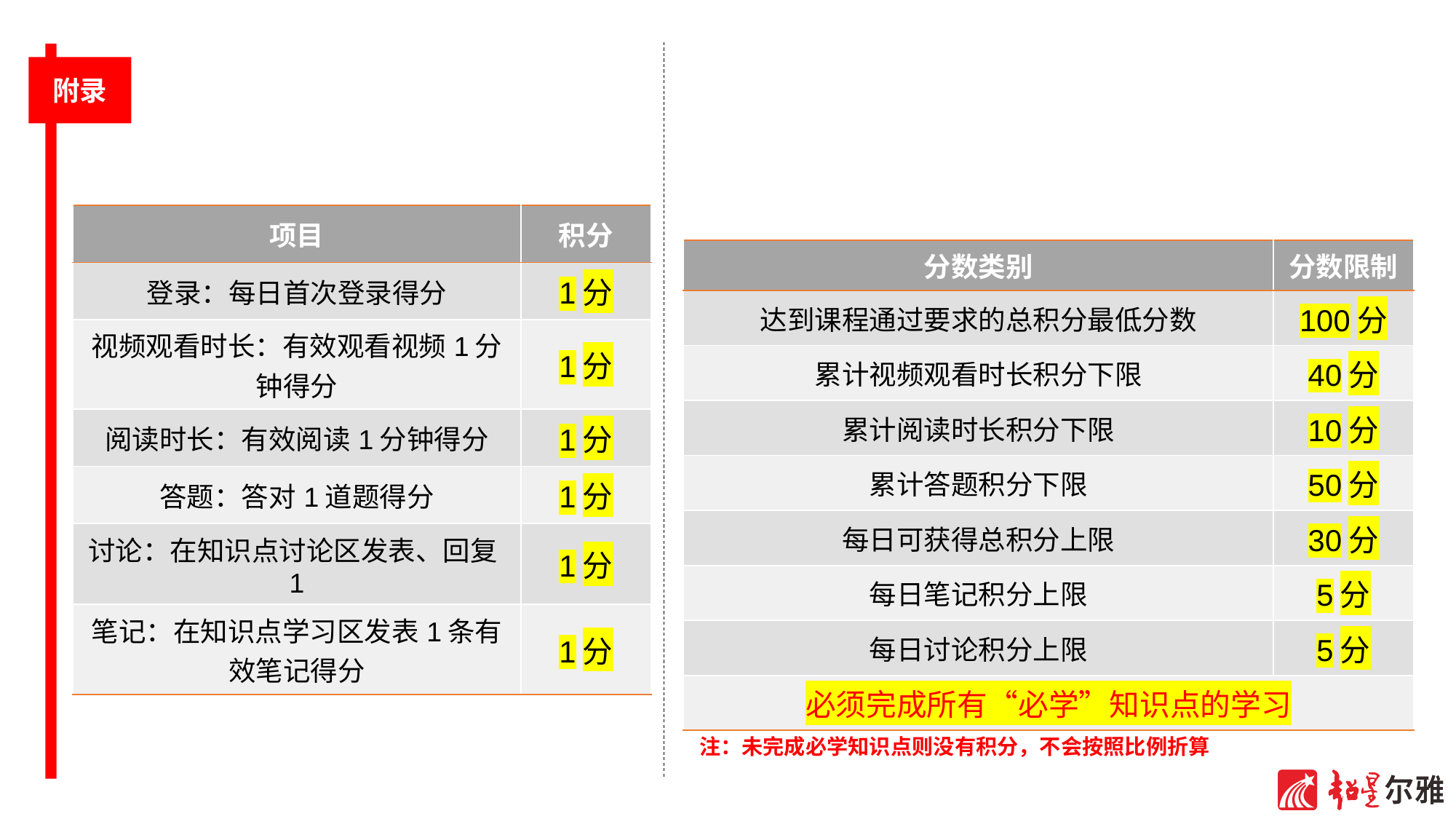

附录
| 项目 | 积分 |
| --- | --- |
| 登录：每日首次登录得分 | 1分 |
| 视频观看时长：有效观看视频1分钟得分 | 1分 |
| 阅读时长：有效阅读1分钟得分 | 1分 |
| 答题：答对1道题得分 | 1分 |
| 讨论：在知识点讨论区发表、回复1 | 1分 |
| 笔记：在知识点学习区发表1条有效笔记得分 | 1分 |
| 分数类别 | 分数限制 |
| --- | --- |
| 达到课程通过要求的总积分最低分数 | 100分 |
| 累计视频观看时长积分下限 | 40分 |
| 累计阅读时长积分下限 | 10分 |
| 累计答题积分下限 | 50分 |
| 每日可获得总积分上限 | 30分 |
| 每日笔记积分上限 | 5分 |
| 每日讨论积分上限 | 5分 |
| 必须完成所有“必学”知识点的学习 |  |
注：未完成必学知识点则没有积分，不会按照比例折算